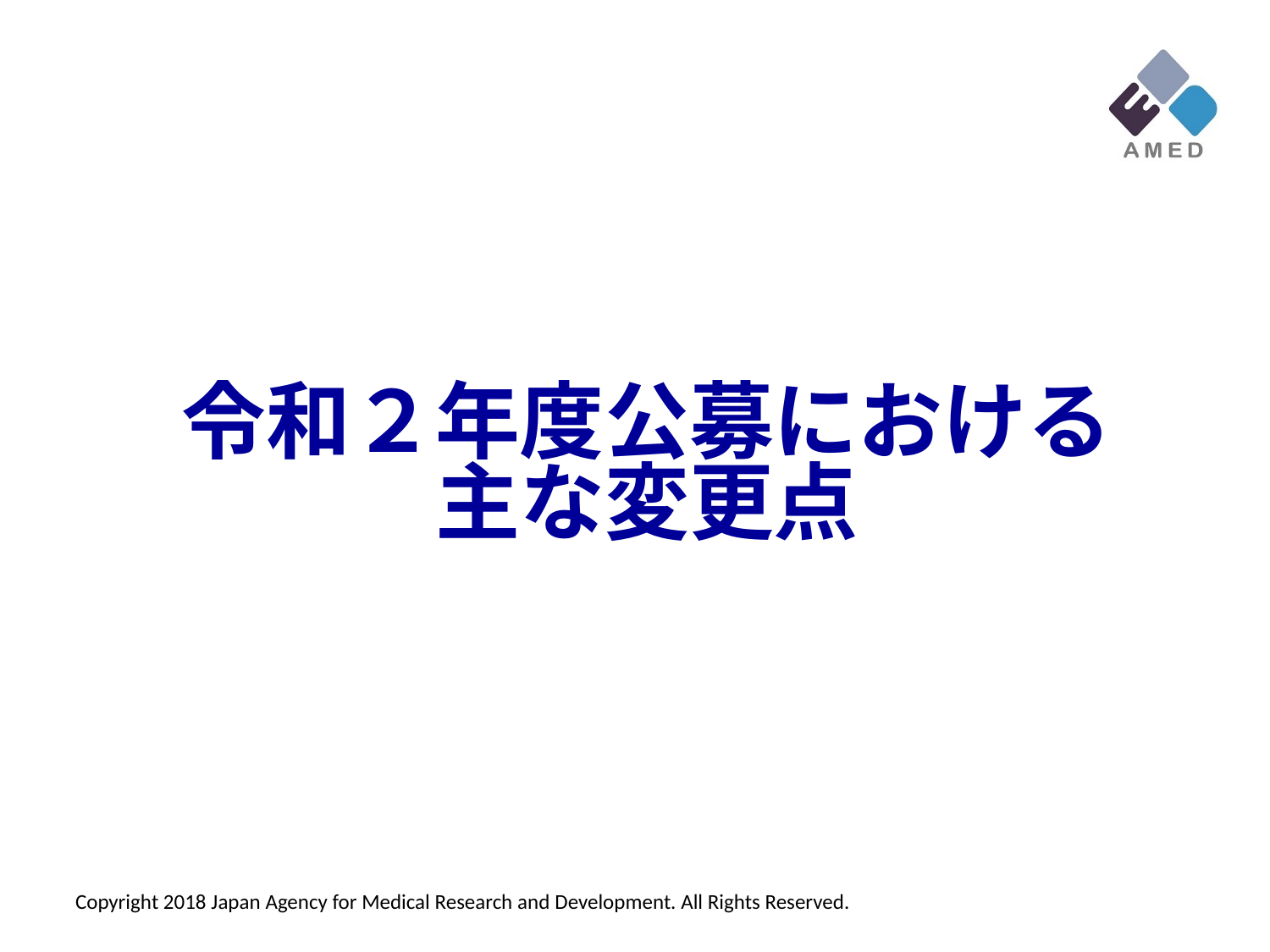

令和２年度公募における
主な変更点
Copyright 2018 Japan Agency for Medical Research and Development. All Rights Reserved.